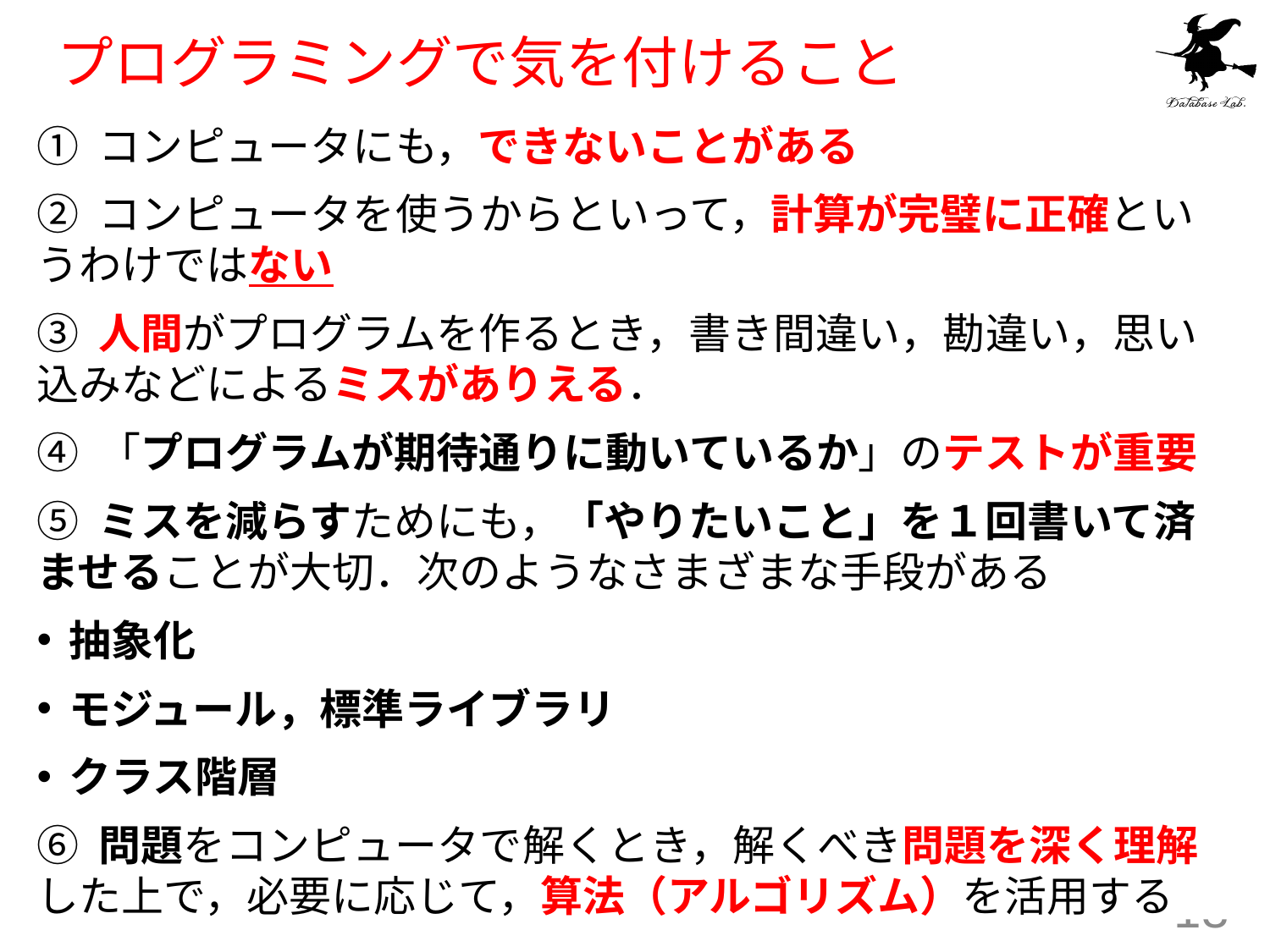

# プログラミングで気を付けること
① コンピュータにも，できないことがある
② コンピュータを使うからといって，計算が完璧に正確というわけではない
③ 人間がプログラムを作るとき，書き間違い，勘違い，思い込みなどによるミスがありえる．
④ 「プログラムが期待通りに動いているか」のテストが重要
⑤ ミスを減らすためにも，「やりたいこと」を１回書いて済ませることが大切．次のようなさまざまな手段がある
抽象化
モジュール，標準ライブラリ
クラス階層
⑥ 問題をコンピュータで解くとき，解くべき問題を深く理解した上で，必要に応じて，算法（アルゴリズム）を活用する
13